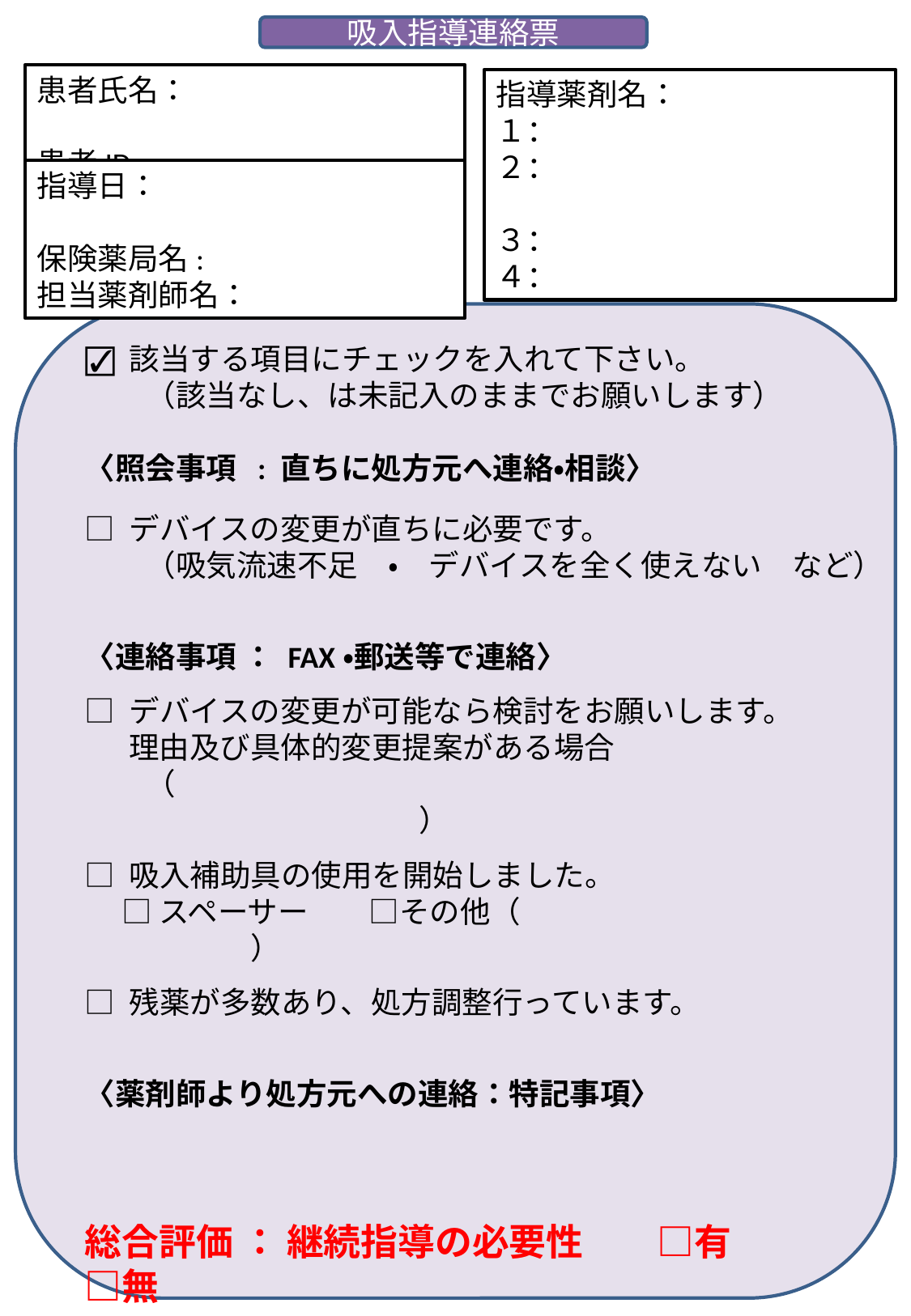

吸入指導連絡票
患者氏名：
患者ID:
指導薬剤名：
１：
２：
３：
４：
指導日：
保険薬局名:
担当薬剤師名：

☑ 該当する項目にチェックを入れて下さい。
　　（該当なし、は未記入のままでお願いします）

〈照会事項  : 直ちに処方元へ連絡・相談〉

□ デバイスの変更が直ちに必要です。
　　（吸気流速不足　・　デバイスを全く使えない　など）

〈連絡事項 ： FAX・郵送等で連絡〉

□ デバイスの変更が可能なら検討をお願いします。
　  理由及び具体的変更提案がある場合
　　（　　　　　　　　　　　　　　　　　　　　　　　　　　　　　　　　　　）

□ 吸入補助具の使用を開始しました。
　 □ スペーサー　　□その他（　　　　　　　　　　　　　　　　　  ）

□ 残薬が多数あり、処方調整行っています。

〈薬剤師より処方元への連絡：特記事項〉

総合評価 ： 継続指導の必要性　　□有　　□無